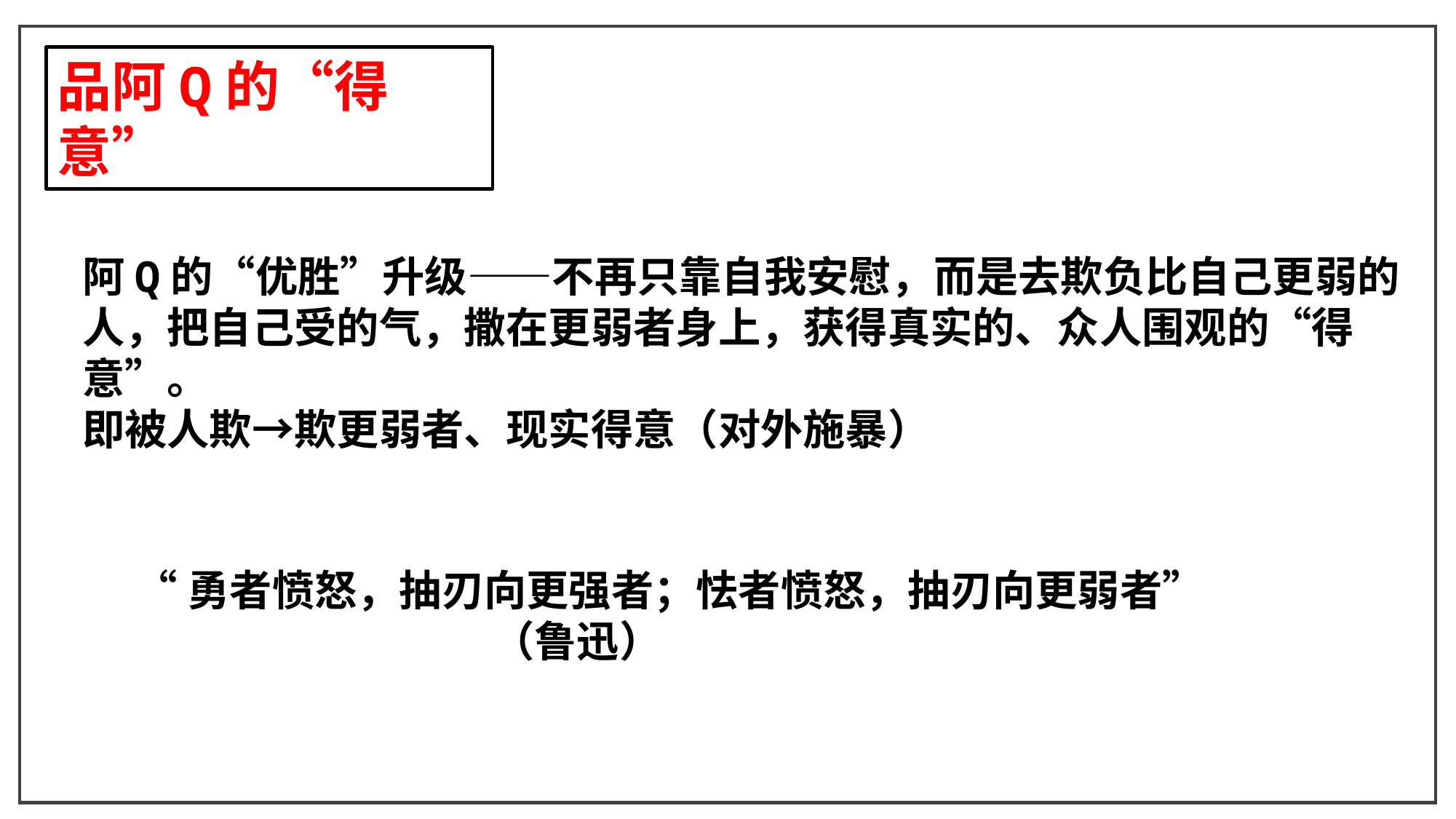

品阿Q的“得意”
阿Q的“优胜”升级——不再只靠自我安慰，而是去欺负比自己更弱的人，把自己受的气，撒在更弱者身上，获得真实的、众人围观的“得意”。
即被人欺→欺更弱者、现实得意（对外施暴）

“勇者愤怒，抽刃向更强者；怯者愤怒，抽刃向更弱者”
                                    （鲁迅）